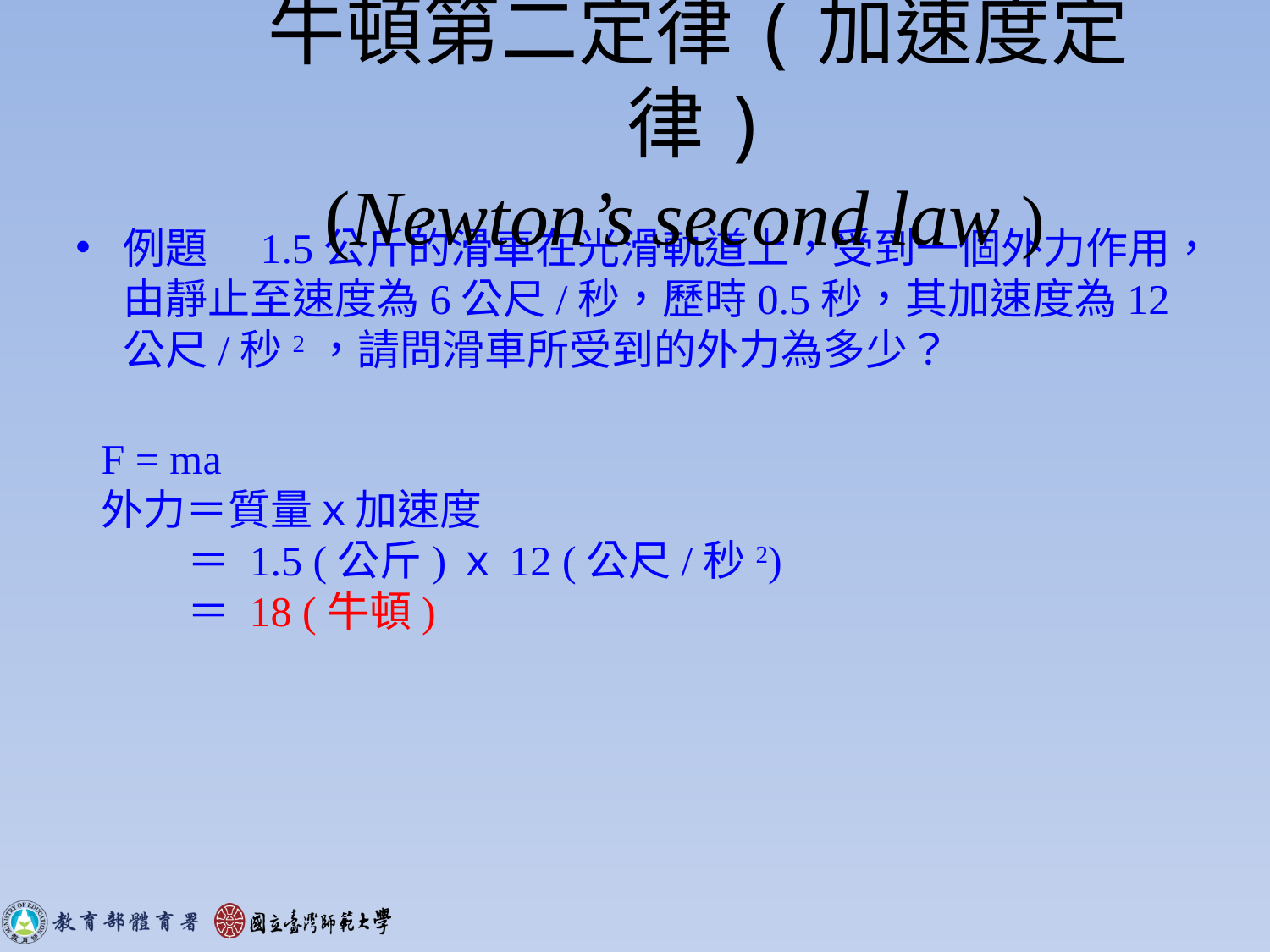

# 牛頓第二定律(加速度定律) (Newton’s second law )
例題　1.5公斤的滑車在光滑軌道上，受到一個外力作用，由靜止至速度為6公尺/秒，歷時0.5秒，其加速度為12公尺/秒2，請問滑車所受到的外力為多少？
F = ma
外力＝質量ｘ加速度
        ＝ 1.5 (公斤)ｘ12 (公尺/秒2)
        ＝ 18 (牛頓)